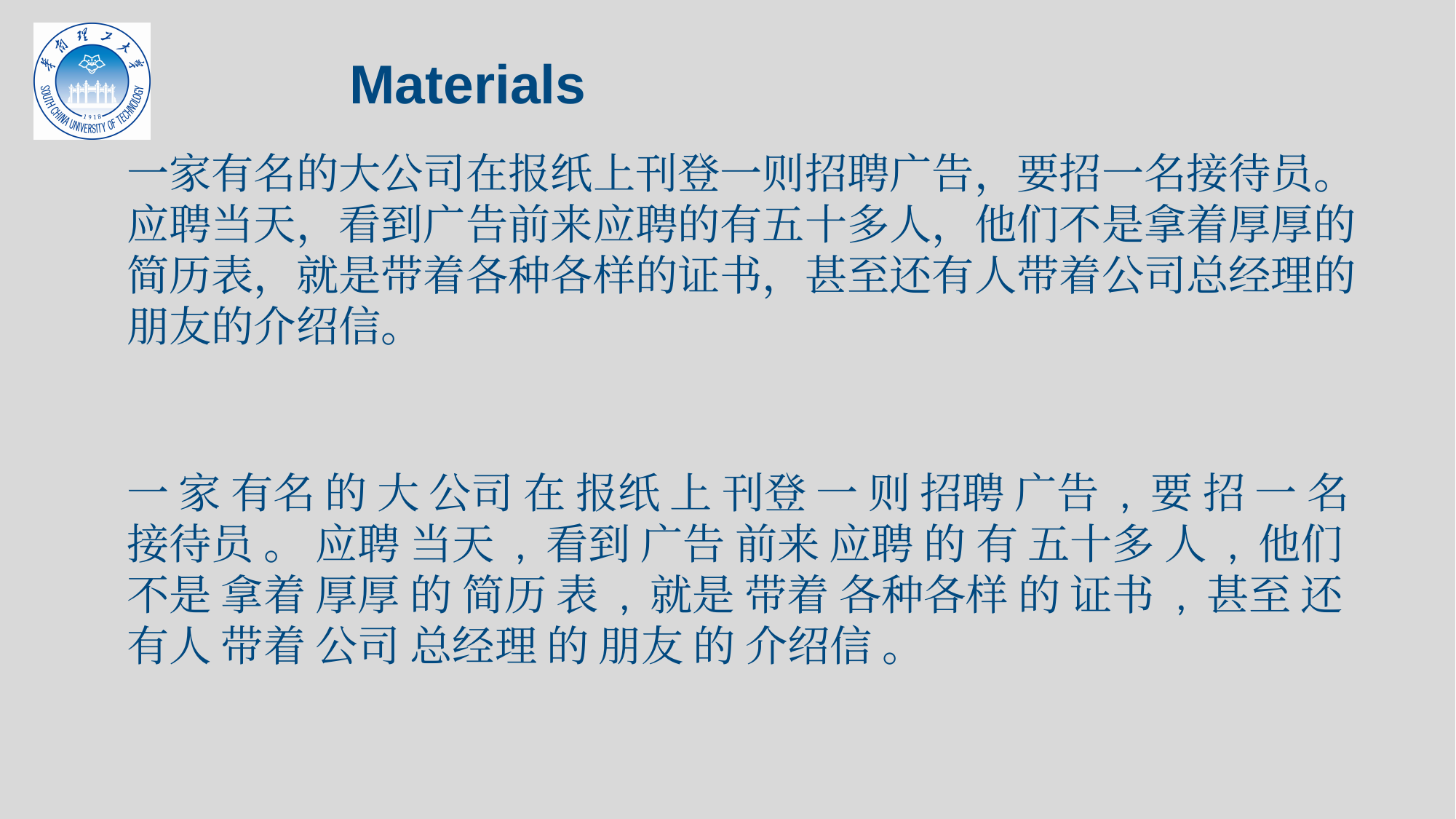

Materials
一家有名的大公司在报纸上刊登一则招聘广告，要招一名接待员。应聘当天，看到广告前来应聘的有五十多人，他们不是拿着厚厚的简历表，就是带着各种各样的证书，甚至还有人带着公司总经理的朋友的介绍信。
一 家 有名 的 大 公司 在 报纸 上 刊登 一 则 招聘 广告 , 要 招 一 名 接待员 。 应聘 当天 , 看到 广告 前来 应聘 的 有 五十多 人 , 他们 不是 拿着 厚厚 的 简历 表 , 就是 带着 各种各样 的 证书 , 甚至 还 有人 带着 公司 总经理 的 朋友 的 介绍信 。